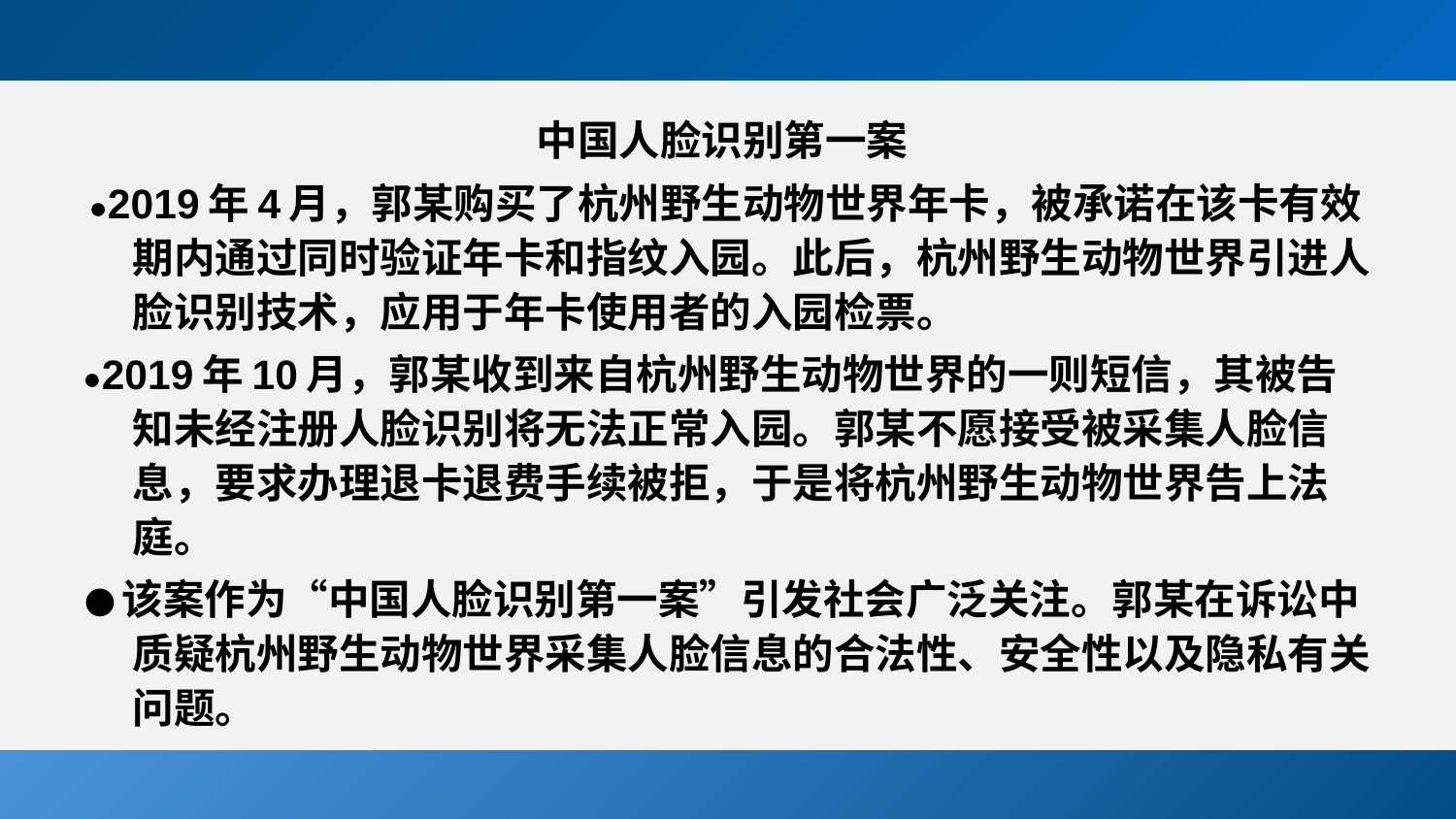

中国人脸识别第一案
  ●2019年4月，郭某购买了杭州野生动物世界年卡，被承诺在该卡有效期内通过同时验证年卡和指纹入园。此后，杭州野生动物世界引进人脸识别技术，应用于年卡使用者的入园检票。
  ●2019年10月，郭某收到来自杭州野生动物世界的一则短信，其被告知未经注册人脸识别将无法正常入园。郭某不愿接受被采集人脸信息，要求办理退卡退费手续被拒，于是将杭州野生动物世界告上法庭。
  ●该案作为“中国人脸识别第一案”引发社会广泛关注。郭某在诉讼中质疑杭州野生动物世界采集人脸信息的合法性、安全性以及隐私有关问题。